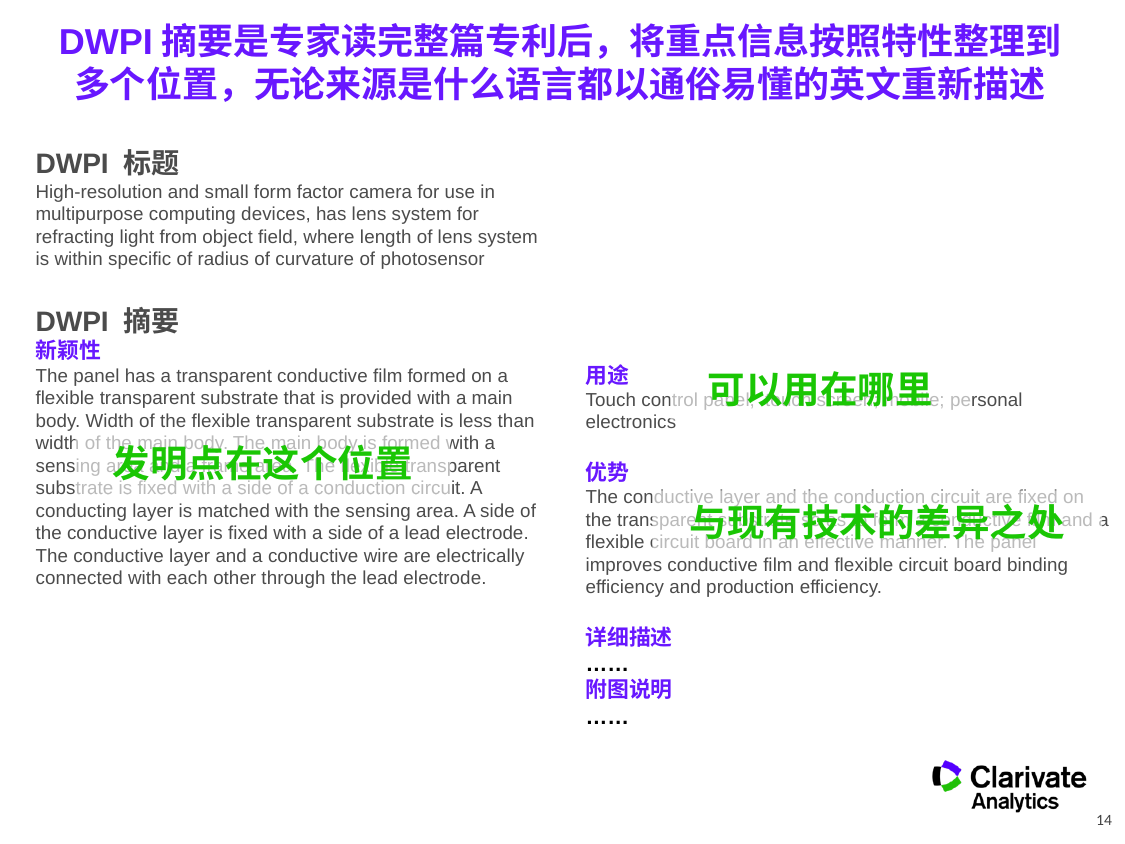

# DWPI摘要是专家读完整篇专利后，将重点信息按照特性整理到多个位置，无论来源是什么语言都以通俗易懂的英文重新描述
DWPI 标题
High-resolution and small form factor camera for use in multipurpose computing devices, has lens system for refracting light from object field, where length of lens system is within specific of radius of curvature of photosensor

DWPI 摘要  
新颖性
The panel has a transparent conductive film formed on a flexible transparent substrate that is provided with a main body. Width of the flexible transparent substrate is less than width of the main body. The main body is formed with a sensing area and a frame area. The flexible transparent substrate is fixed with a side of a conduction circuit. A conducting layer is matched with the sensing area. A side of the conductive layer is fixed with a side of a lead electrode. The conductive layer and a conductive wire are electrically connected with each other through the lead electrode.

用途
Touch control panel;  touch screen; mobile; personal electronics
优势
The conductive layer and the conduction circuit are fixed on the transparent substrate so as to form a conductive film and a flexible circuit board in an effective manner. The panel improves conductive film and flexible circuit board binding efficiency and production efficiency.

详细描述
……
附图说明
……

可以用在哪里
发明点在这个位置
与现有技术的差异之处